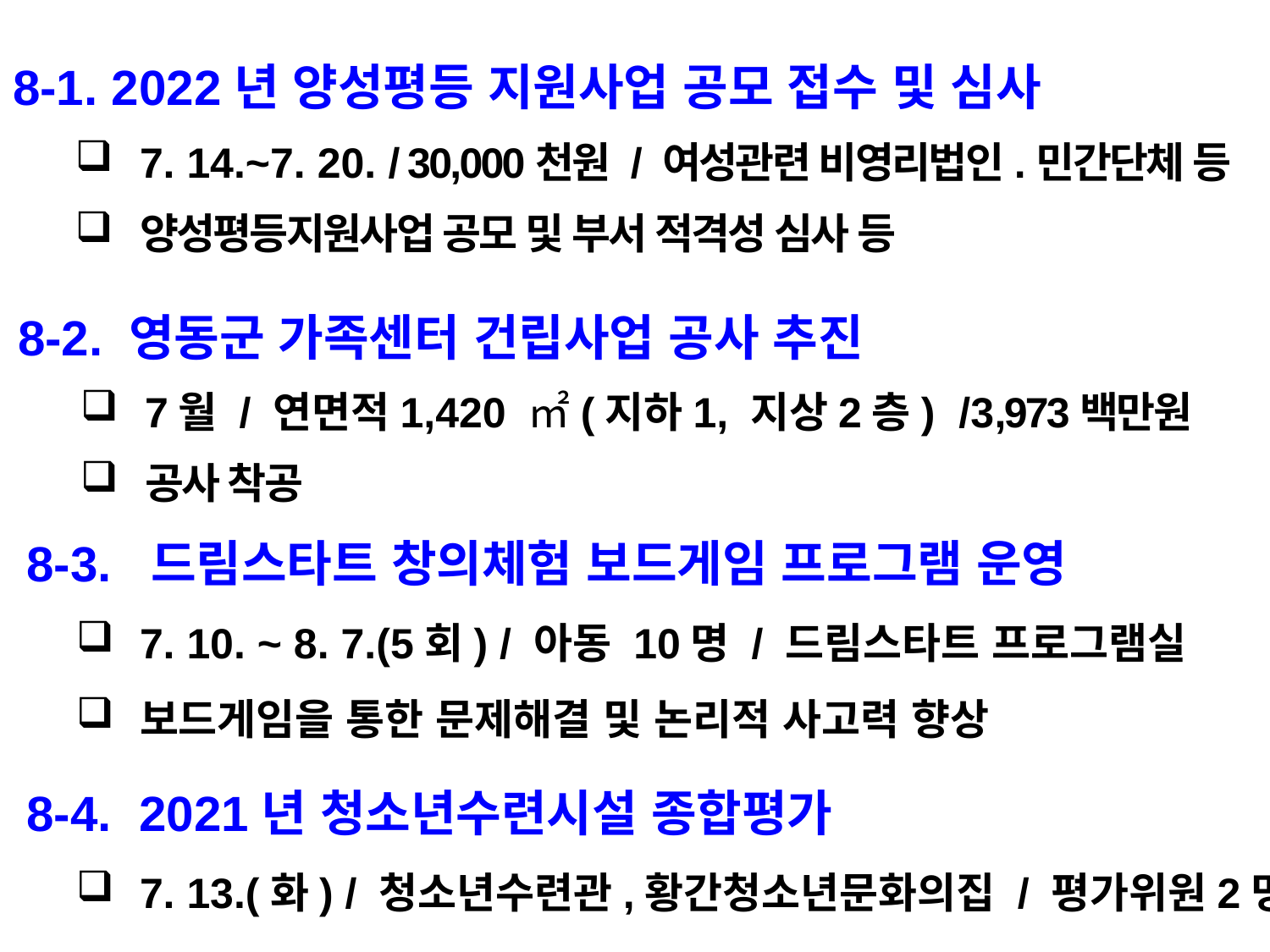

8-1. 2022년 양성평등 지원사업 공모 접수 및 심사
7. 14.~7. 20. / 30,000천원 / 여성관련 비영리법인.민간단체 등
양성평등지원사업 공모 및 부서 적격성 심사 등
8-2. 영동군 가족센터 건립사업 공사 추진
7월 / 연면적1,420 ㎡(지하1, 지상2층)  /3,973백만원
공사 착공
 8-3.  드림스타트 창의체험 보드게임 프로그램 운영
7. 10. ~ 8. 7.(5회) / 아동 10명 / 드림스타트 프로그램실
보드게임을 통한 문제해결 및 논리적 사고력 향상

 8-4.  2021년 청소년수련시설 종합평가
7. 13.(화) / 청소년수련관,황간청소년문화의집 / 평가위원2명